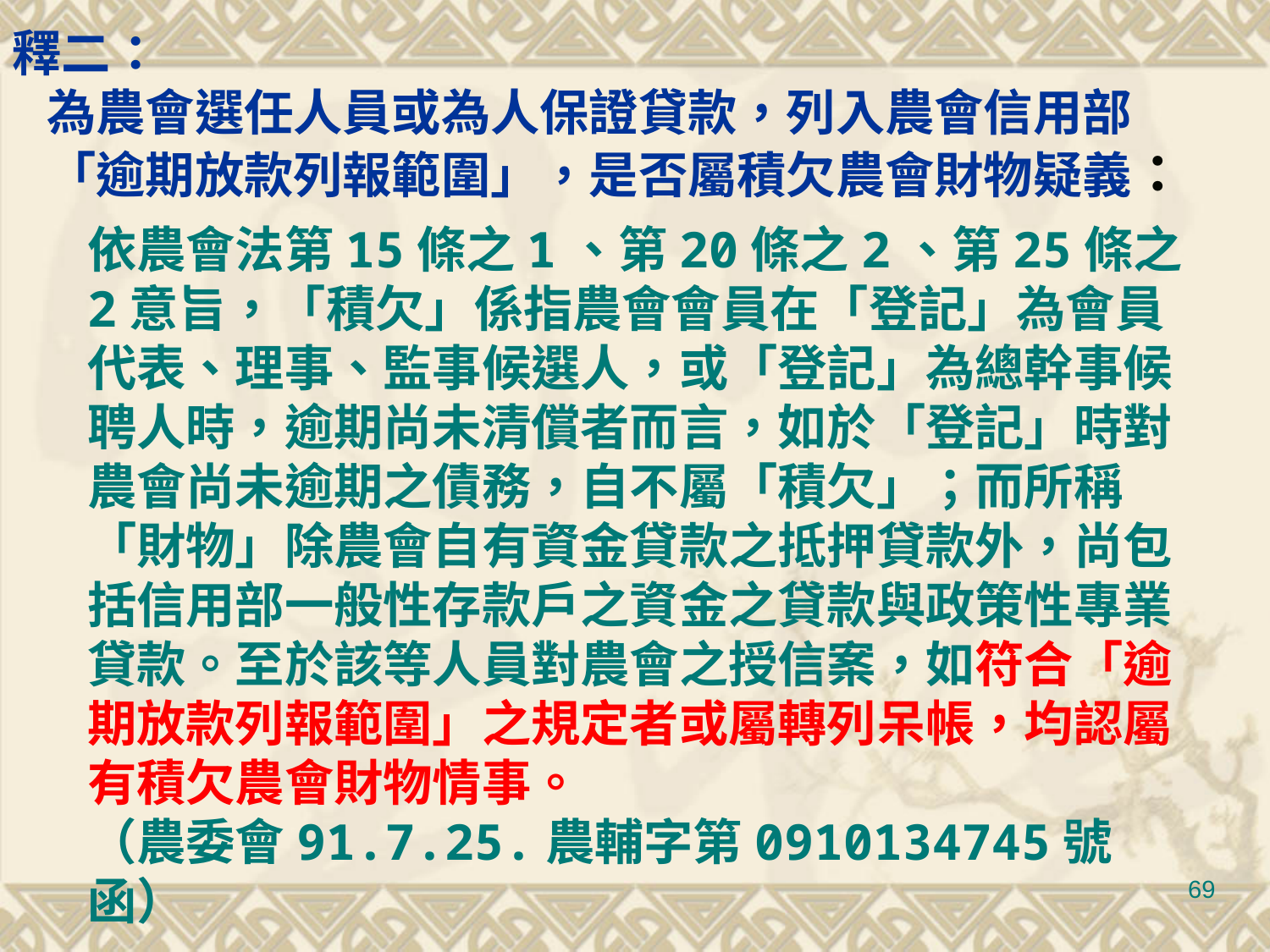

釋二：
  為農會選任人員或為人保證貸款，列入農會信用部
  「逾期放款列報範圍」，是否屬積欠農會財物疑義：
依農會法第15條之1、第20條之2、第25條之2意旨，「積欠」係指農會會員在「登記」為會員代表、理事、監事候選人，或「登記」為總幹事候聘人時，逾期尚未清償者而言，如於「登記」時對農會尚未逾期之債務，自不屬「積欠」；而所稱「財物」除農會自有資金貸款之抵押貸款外，尚包括信用部一般性存款戶之資金之貸款與政策性專業貸款。至於該等人員對農會之授信案，如符合「逾期放款列報範圍」之規定者或屬轉列呆帳，均認屬有積欠農會財物情事。
（農委會91.7.25.農輔字第0910134745號函）
69